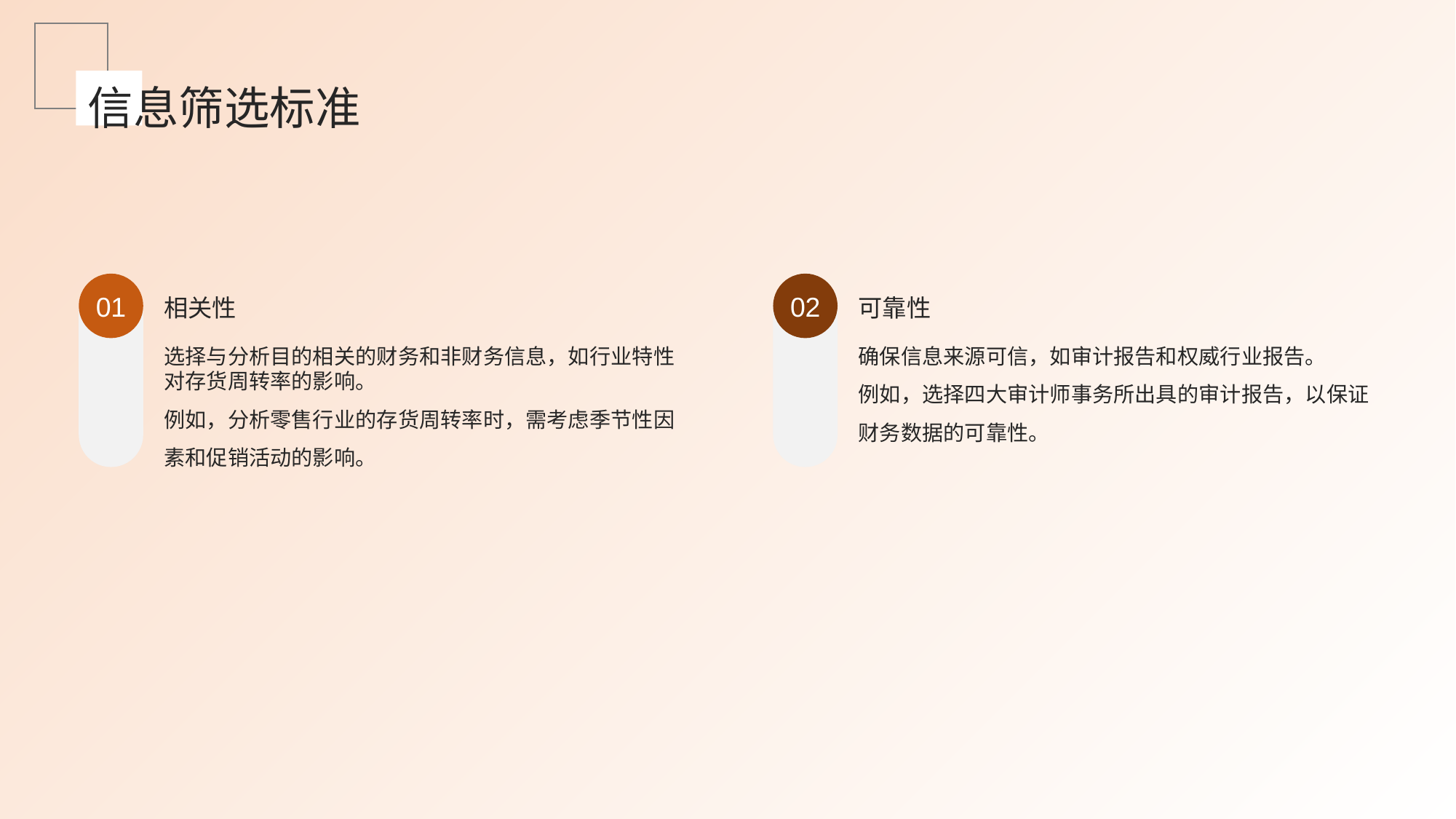

信息筛选标准
相关性
可靠性

01
02
选择与分析目的相关的财务和非财务信息，如行业特性对存货周转率的影响。
例如，分析零售行业的存货周转率时，需考虑季节性因素和促销活动的影响。
确保信息来源可信，如审计报告和权威行业报告。
例如，选择四大审计师事务所出具的审计报告，以保证财务数据的可靠性。